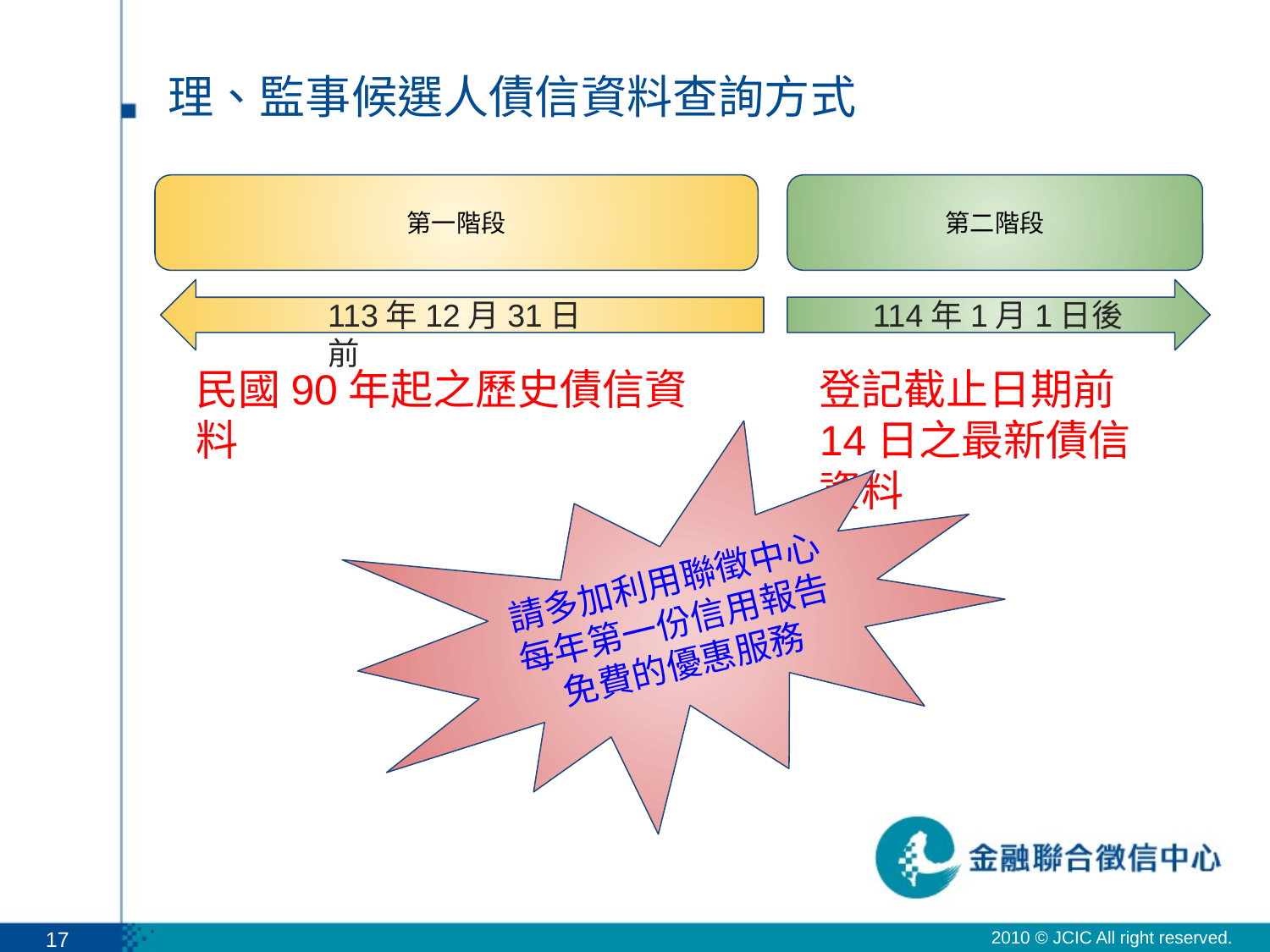

# 理、監事候選人債信資料查詢方式
第一階段
第二階段

113年12月31日前
114年1月1日後
民國90年起之歷史債信資料
登記截止日期前14日之最新債信資料
請多加利用聯徵中心每年第一份信用報告免費的優惠服務
17